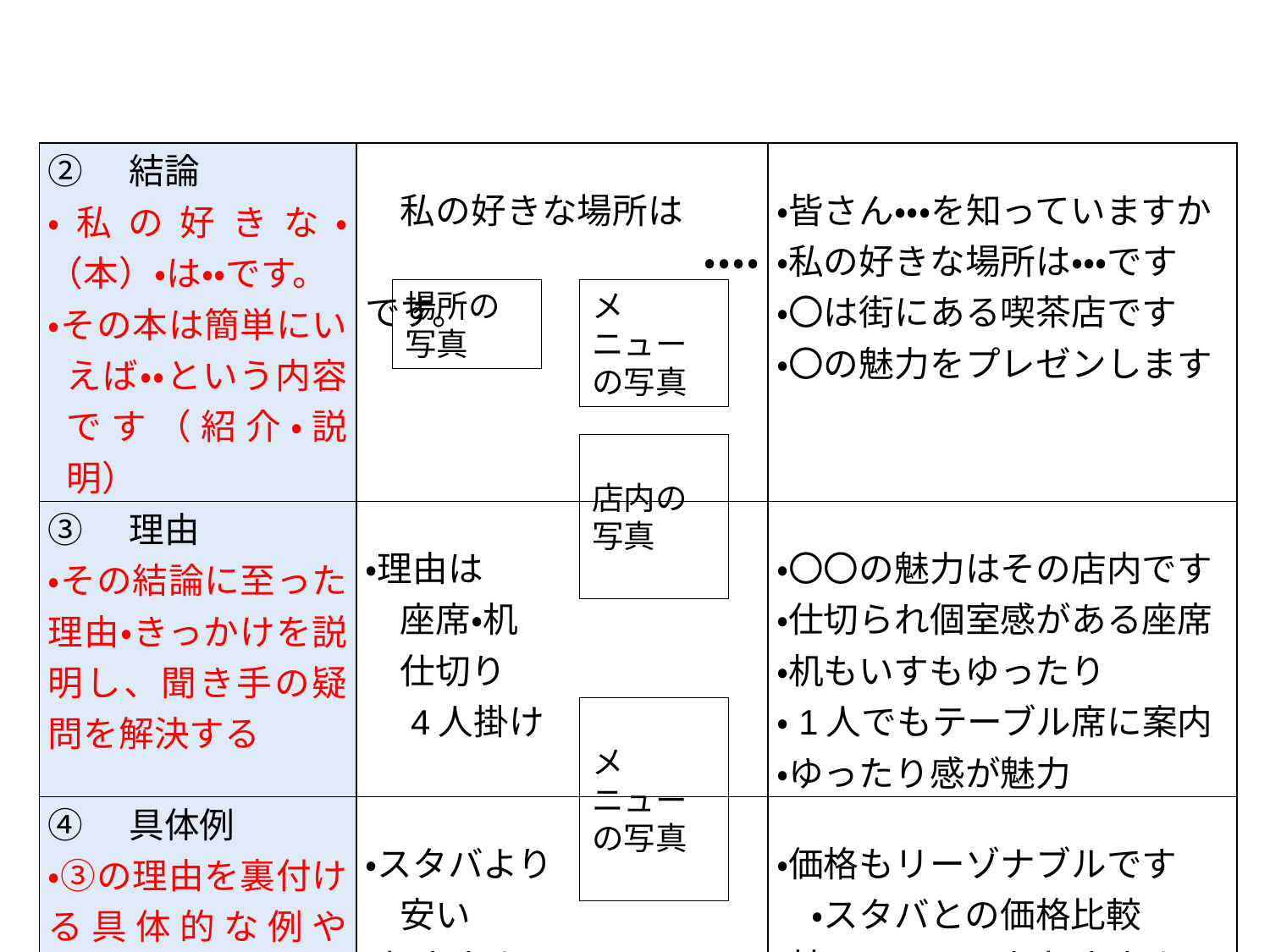

| ②　結論 ・私の好きな・（本）・は・・です。 ・その本は簡単にいえば・・という内容です（紹介・説明） | 私の好きな場所は 　　　　　　　　　・・・・です。 | ・皆さん・・・を知っていますか ・私の好きな場所は・・・です ・〇は街にある喫茶店です ・〇の魅力をプレゼンします |
| --- | --- | --- |
| ③　理由 ・その結論に至った理由・きっかけを説明し、聞き手の疑問を解決する | ・理由は 　座席・机 　仕切り 　4人掛け | ・〇〇の魅力はその店内です ・仕切られ個室感がある座席 ・机もいすもゆったり ・1人でもテーブル席に案内 ・ゆったり感が魅力 |
| ④　具体例 ・③の理由を裏付ける具体的な例やデータを説明し、説得力を持たせる | ・スタバより 　安い ・おすすめ 　メニュー | ・価格もリーゾナブルです 　・スタバとの価格比較 ・甘いメニューもおすすめ 　・シロノワールの紹介 |
場所の
写真
メニューの写真

店内の
写真

メニューの写真